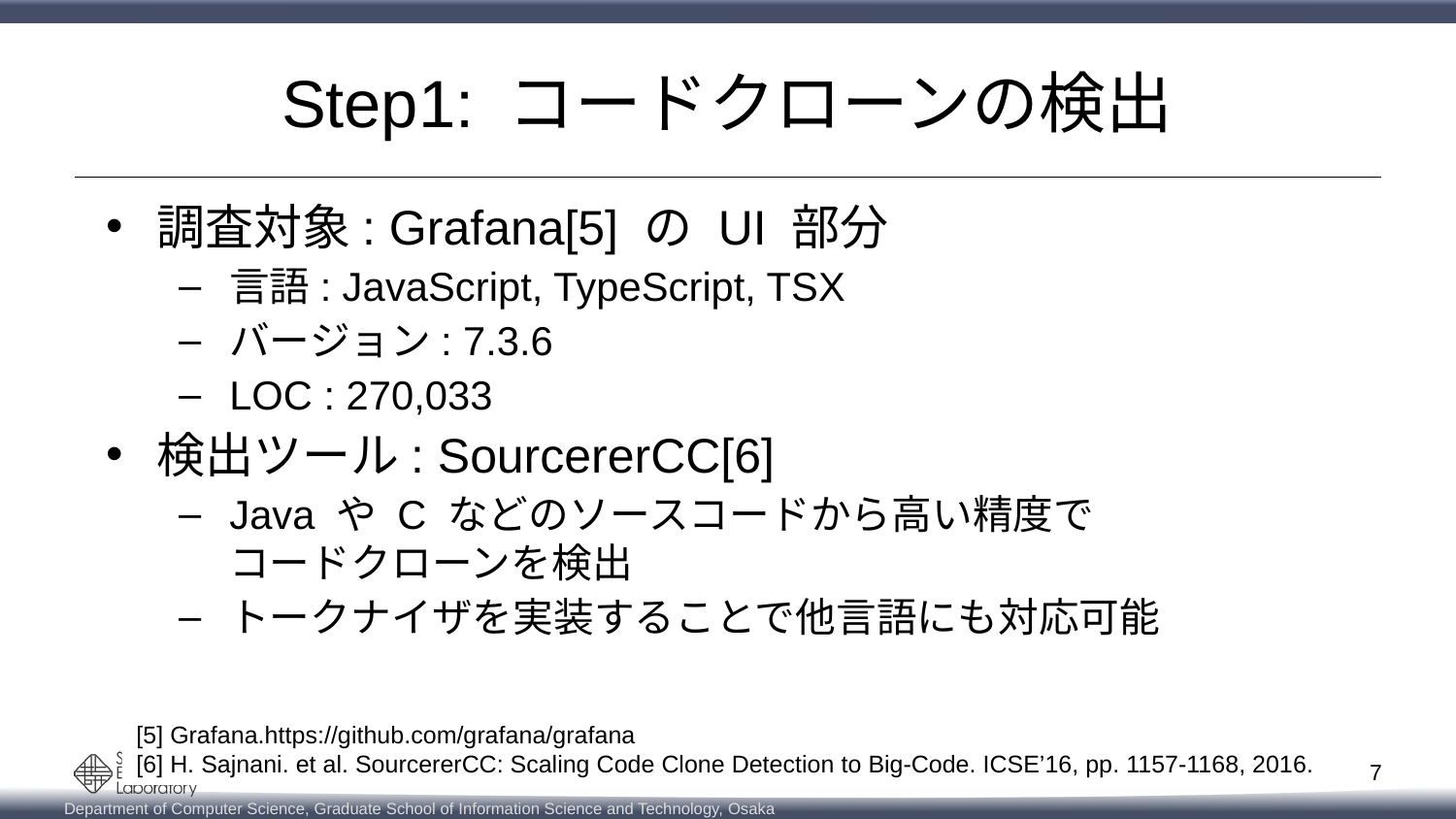

# Step1: コードクローンの検出
調査対象: Grafana[5] の UI 部分
言語: JavaScript, TypeScript, TSX
バージョン: 7.3.6
LOC : 270,033
検出ツール: SourcererCC[6]
Java や C などのソースコードから高い精度で
コードクローンを検出
トークナイザを実装することで他言語にも対応可能

[5] Grafana.https://github.com/grafana/grafana
[6] H. Sajnani. et al. SourcererCC: Scaling Code Clone Detection to Big-Code. ICSE’16, pp. 1157-1168, 2016.
7